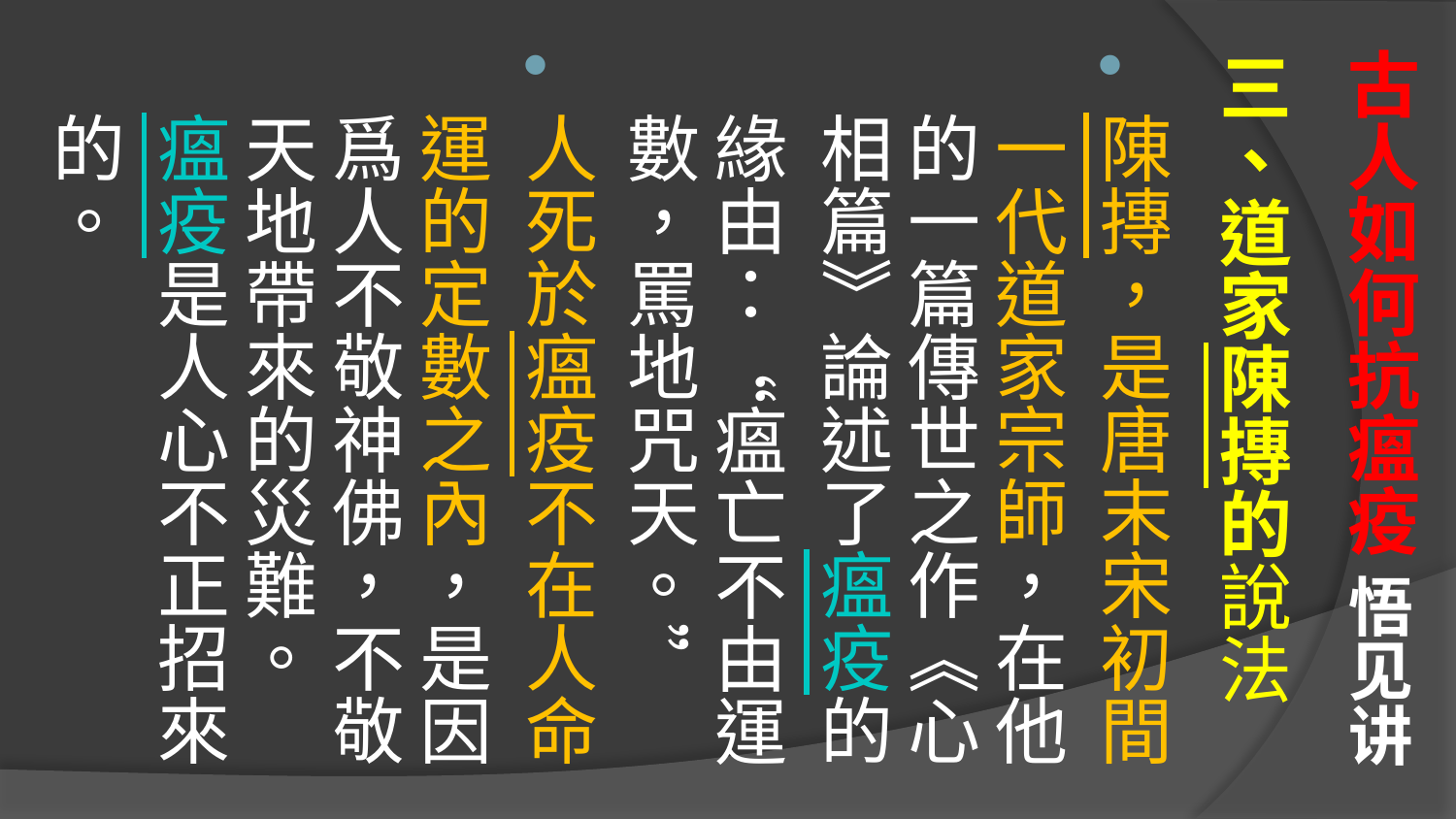

# 古人如何抗瘟疫 悟见讲
三、道家陳摶的說法
陳摶，是唐末宋初間一代道家宗師，在他的一篇傳世之作《心相篇》論述了瘟疫的緣由：“瘟亡不由運數，罵地咒天。”
人死於瘟疫不在人命運的定數之內，是因爲人不敬神佛，不敬天地帶來的災難。瘟疫是人心不正招來的。